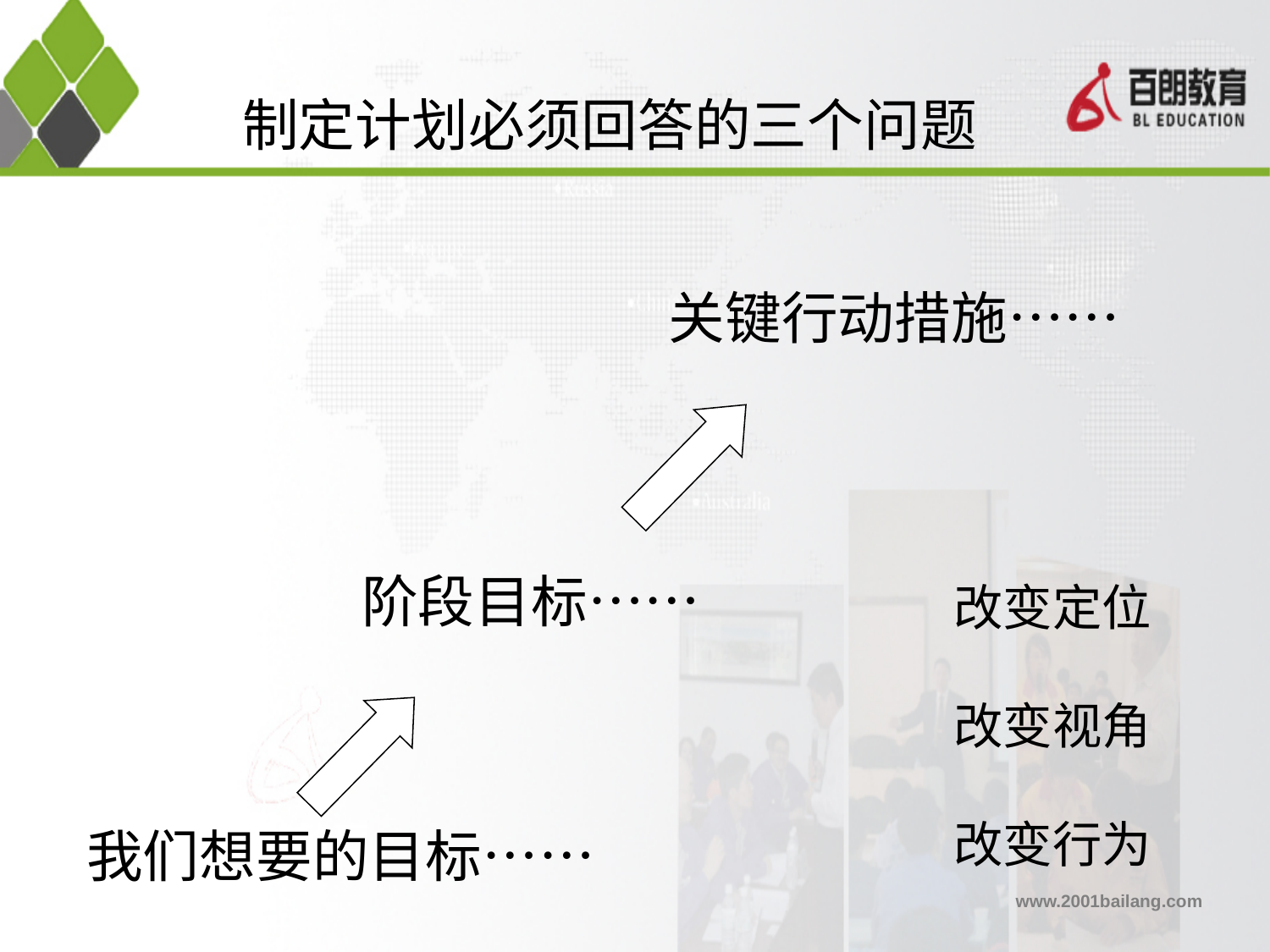

制定计划必须回答的三个问题
关键行动措施……

阶段目标……

改变定位

改变视角

改变行为

我们想要的目标……